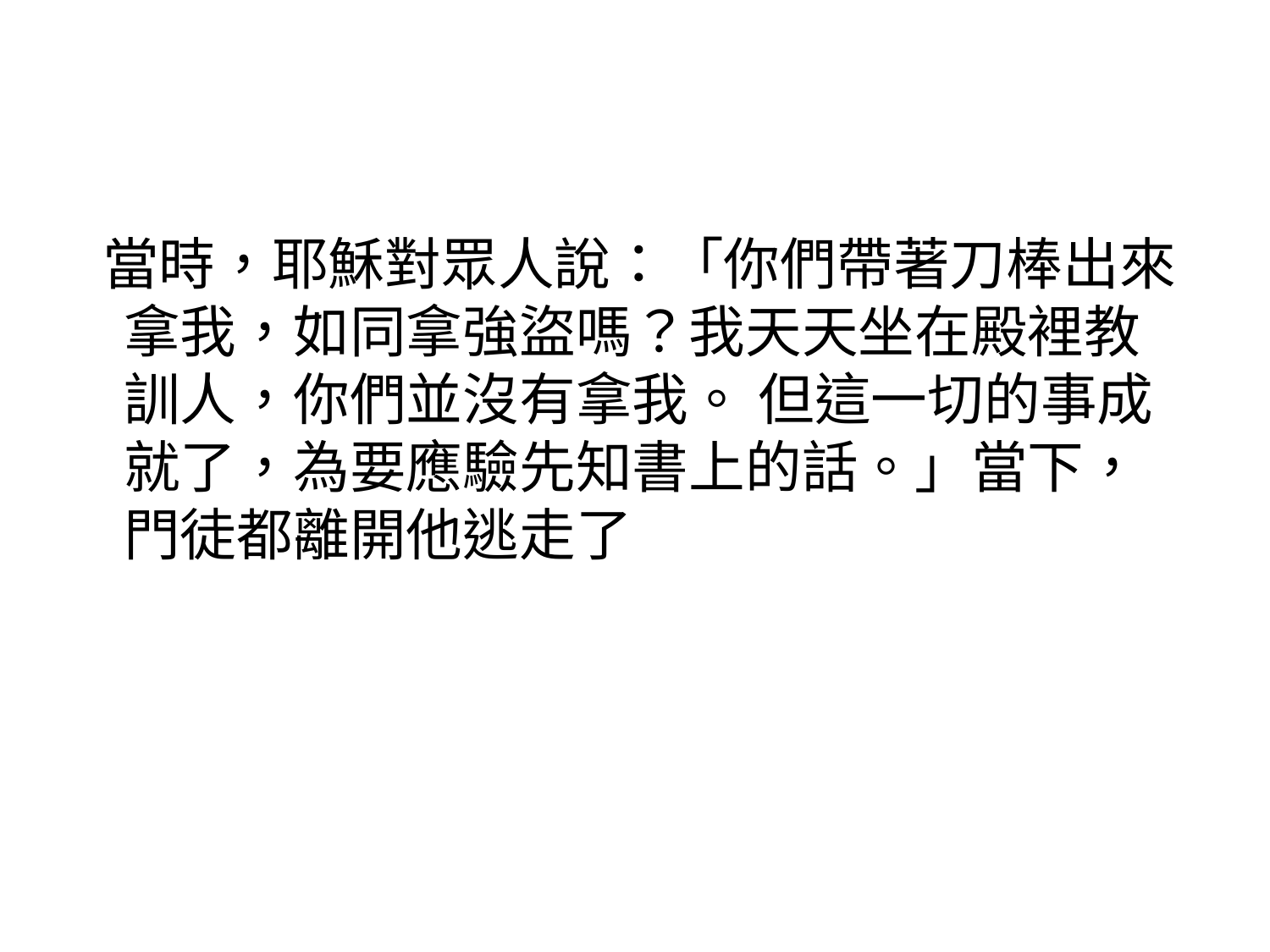

#
 當時，耶穌對眾人說：「你們帶著刀棒出來拿我，如同拿強盜嗎？我天天坐在殿裡教訓人，你們並沒有拿我。 但這一切的事成就了，為要應驗先知書上的話。」當下，門徒都離開他逃走了